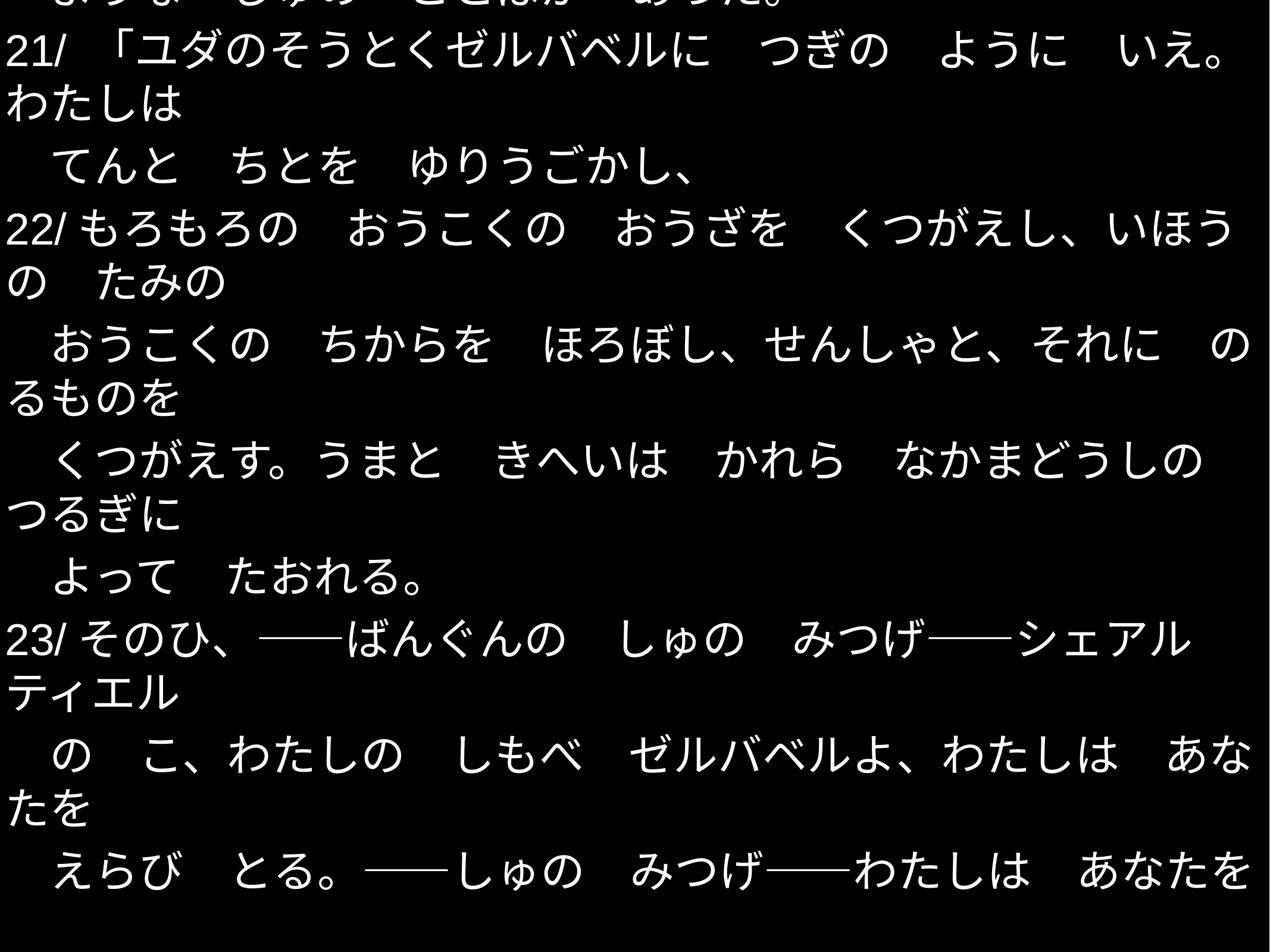

ハガイ2:20～23
20/そのつきの　にじゅうよっか、ハガイに　ふたたび　つぎの
　ような　しゅの　ことばが　あった。
21/ 「ユダのそうとくゼルバベルに　つぎの　ように　いえ。わたしは
　てんと　ちとを　ゆりうごかし、
22/もろもろの　おうこくの　おうざを　くつがえし、いほうの　たみの
　おうこくの　ちからを　ほろぼし、せんしゃと、それに　のるものを
　くつがえす。うまと　きへいは　かれら　なかまどうしの　つるぎに
　よって　たおれる。
23/そのひ、――ばんぐんの　しゅの　みつげ――シェアルティエル
　の　こ、わたしの　しもべ　ゼルバベルよ、わたしは　あなたを
　えらび　とる。――しゅの　みつげ――わたしは　あなたを
　いんぎょうの　ように　する。わたしが　あなたを　えらんだ　からだ。
　――ばんぐんの　しゅの　みつげ――」